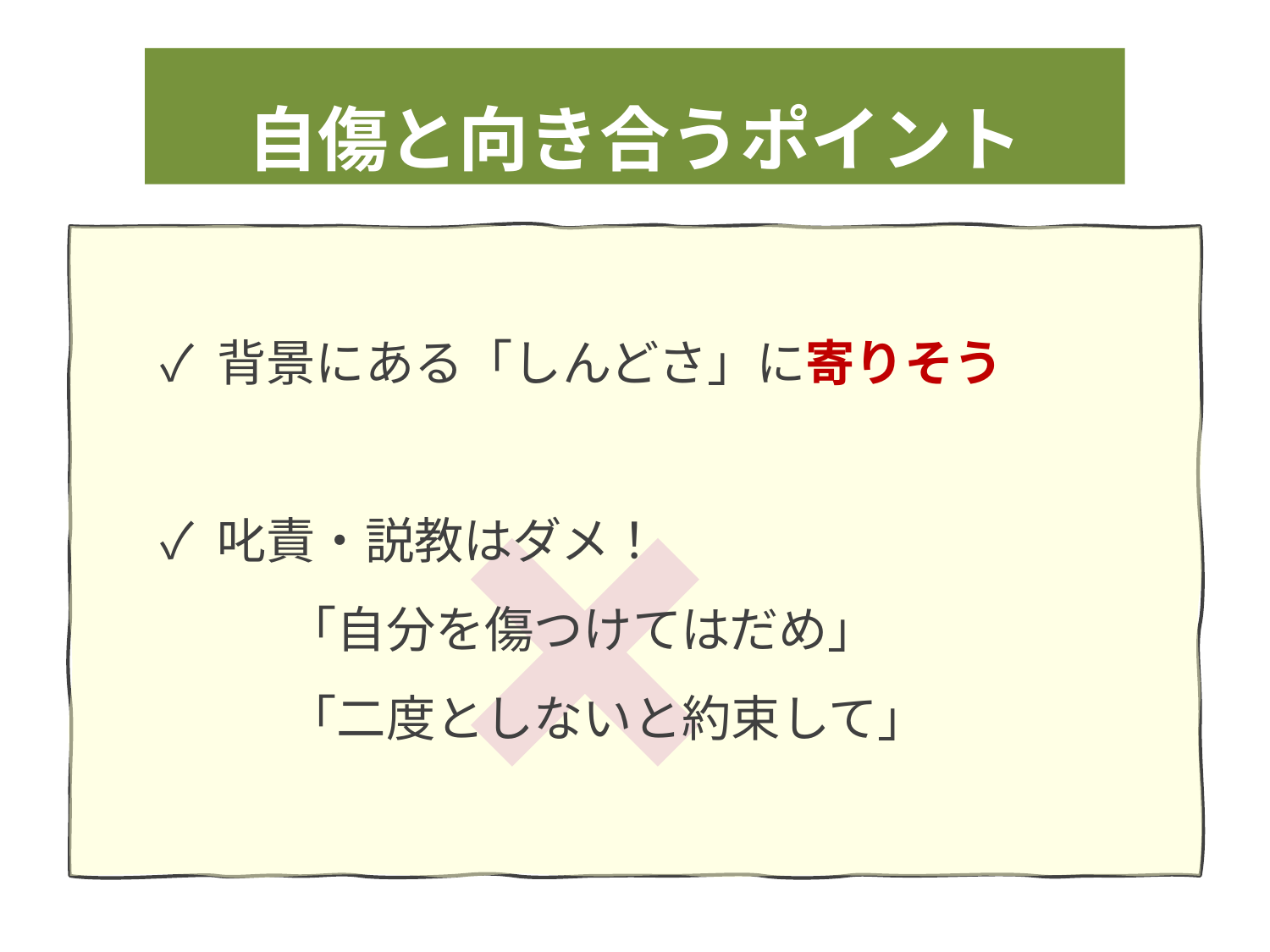

自傷と向き合うポイント

✓ 背景にある「しんどさ」に寄りそう

✓ 叱責・説教はダメ！
	「自分を傷つけてはだめ」
	「二度としないと約束して」